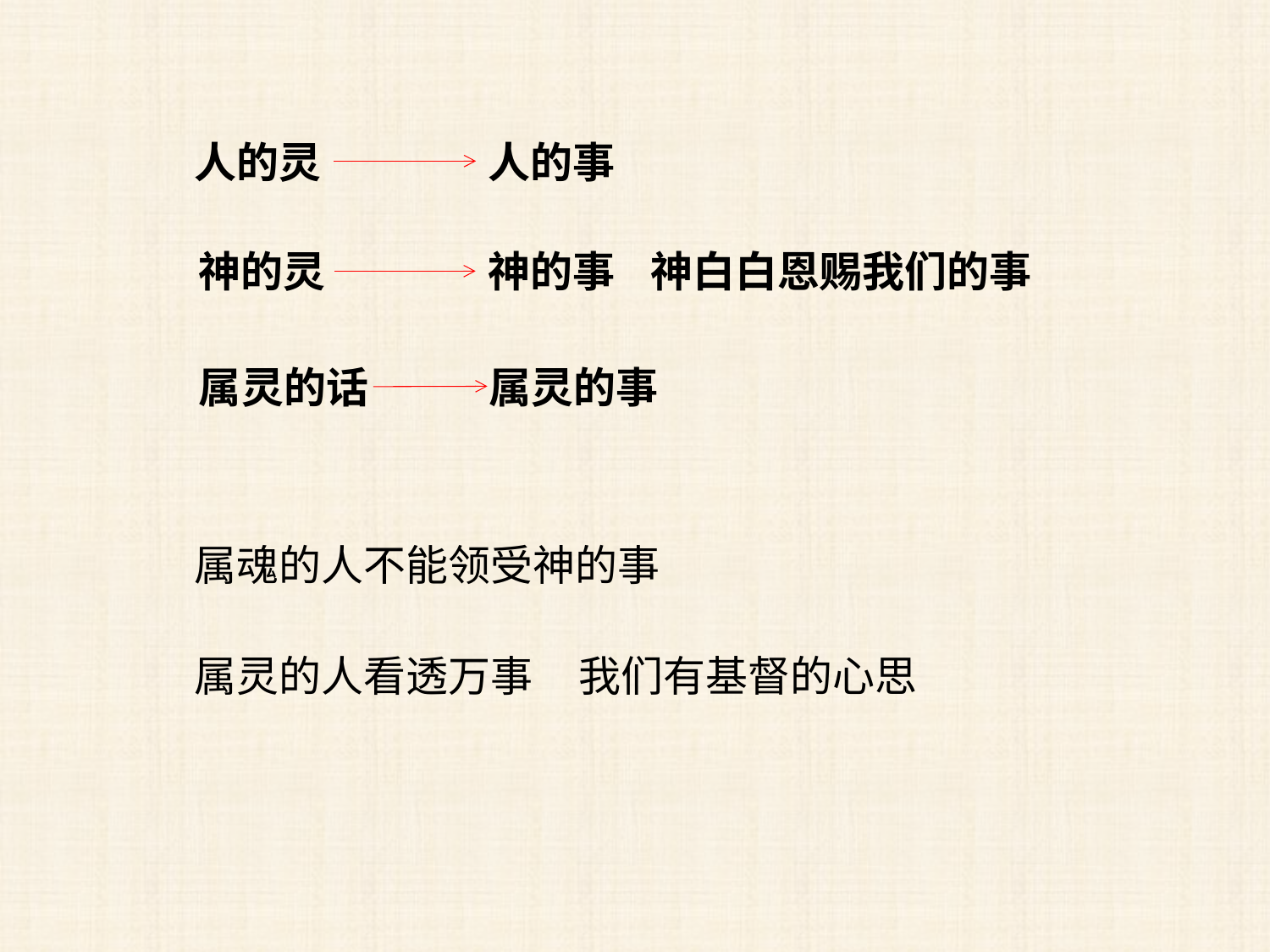

人的灵
人的事
神的灵
神的事
神白白恩赐我们的事
属灵的话
属灵的事
属魂的人不能领受神的事
属灵的人看透万事
我们有基督的心思